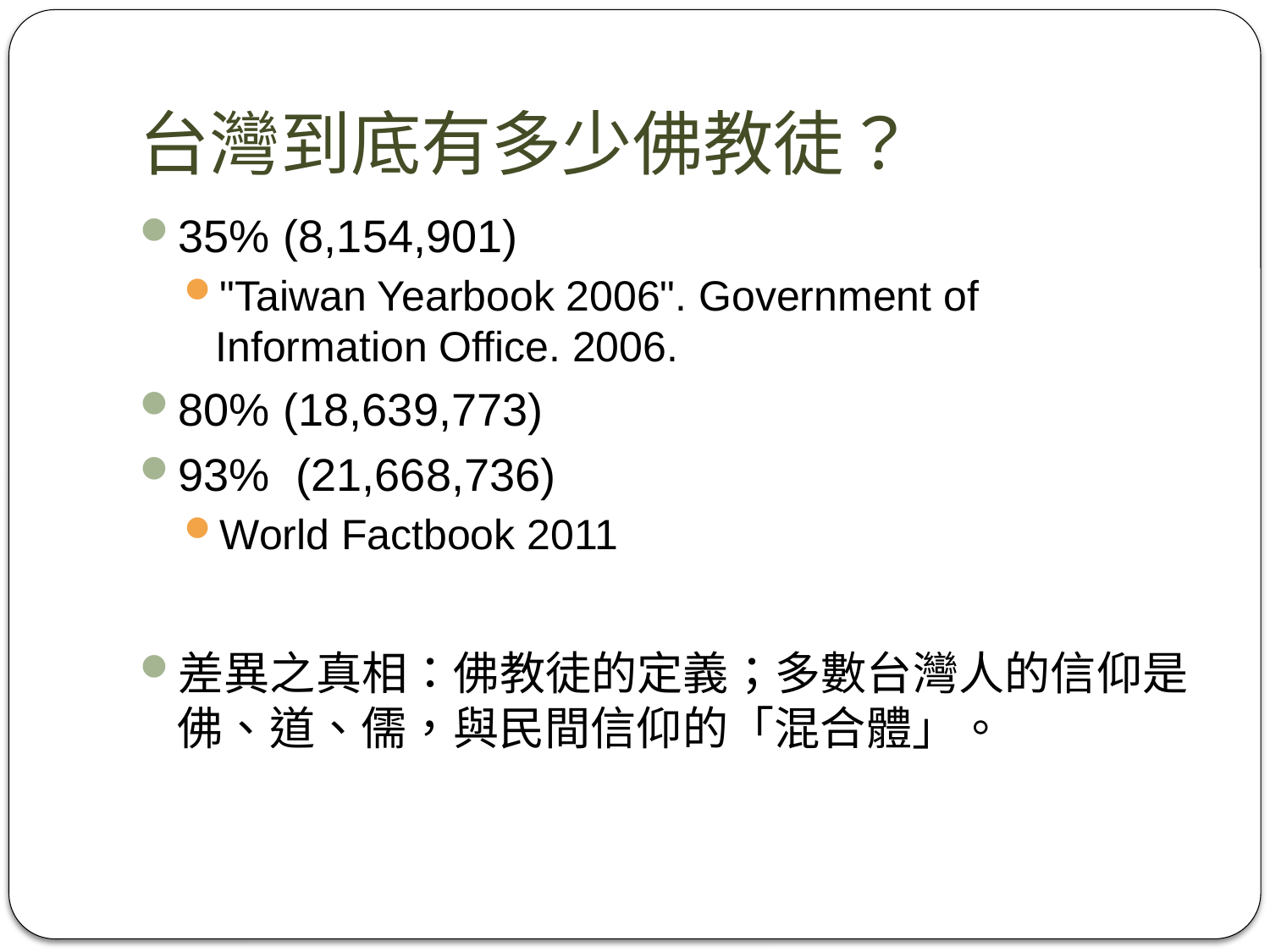

# 台灣到底有多少佛教徒？
35% (8,154,901)
"Taiwan Yearbook 2006". Government of Information Office. 2006.
80% (18,639,773)
93%  (21,668,736)
World Factbook 2011

差異之真相：佛教徒的定義；多數台灣人的信仰是佛、道、儒，與民間信仰的「混合體」。